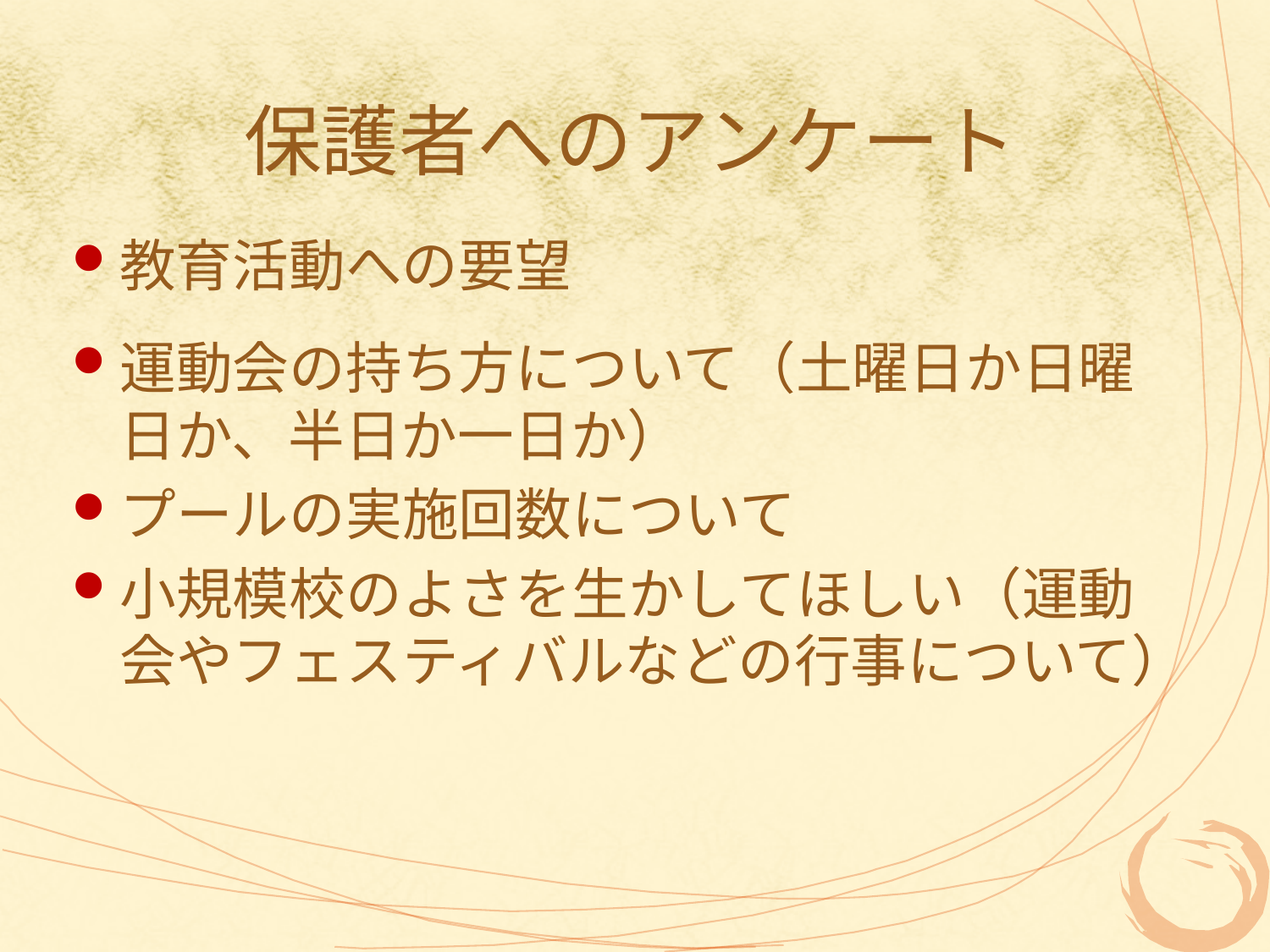

# 保護者へのアンケート
教育活動への要望
運動会の持ち方について（土曜日か日曜日か、半日か一日か）
プールの実施回数について
小規模校のよさを生かしてほしい（運動会やフェスティバルなどの行事について）